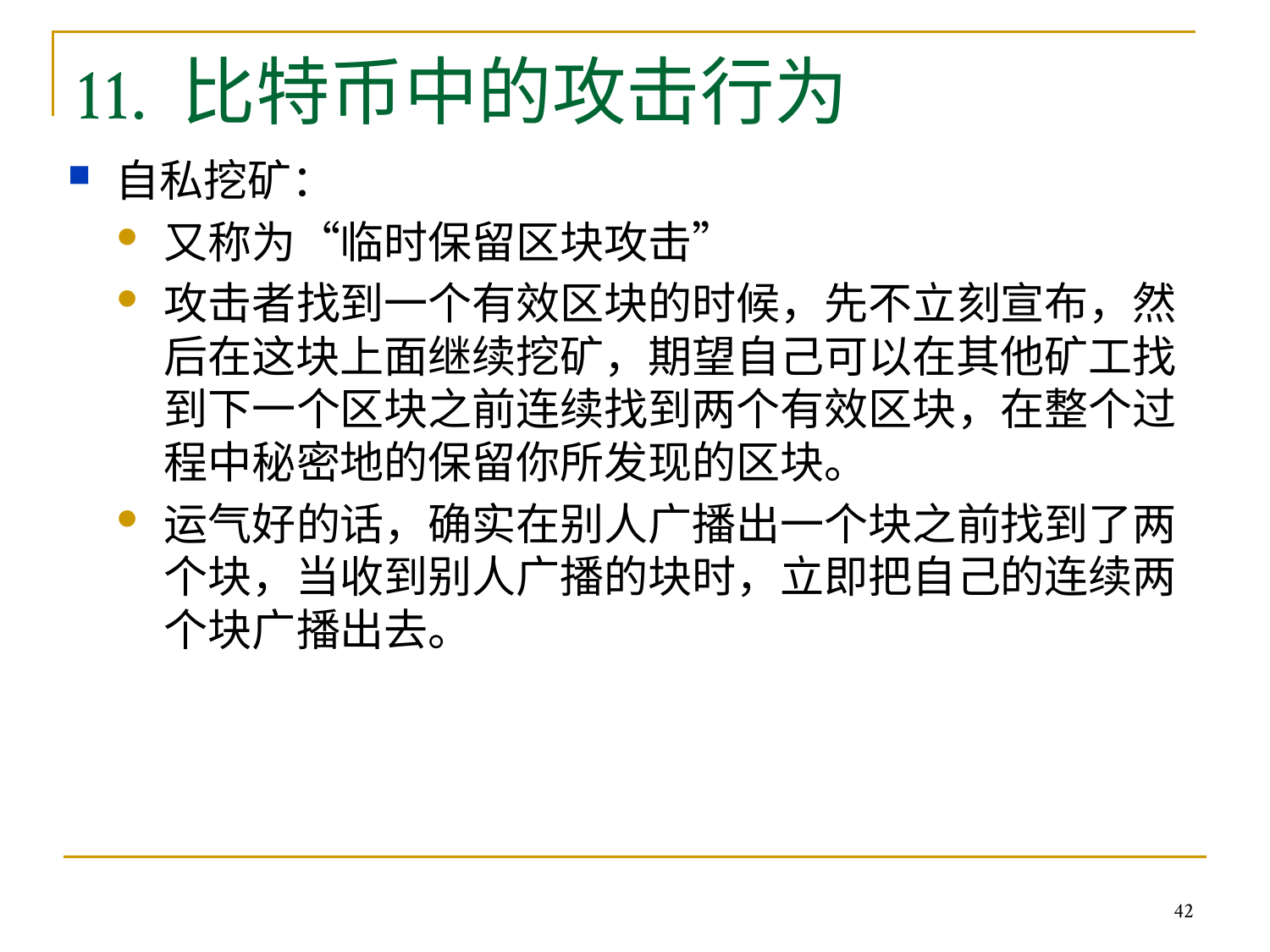

11. 比特币中的攻击行为
自私挖矿：
又称为“临时保留区块攻击”
攻击者找到一个有效区块的时候，先不立刻宣布，然后在这块上面继续挖矿，期望自己可以在其他矿工找到下一个区块之前连续找到两个有效区块，在整个过程中秘密地的保留你所发现的区块。
运气好的话，确实在别人广播出一个块之前找到了两个块，当收到别人广播的块时，立即把自己的连续两个块广播出去。

42